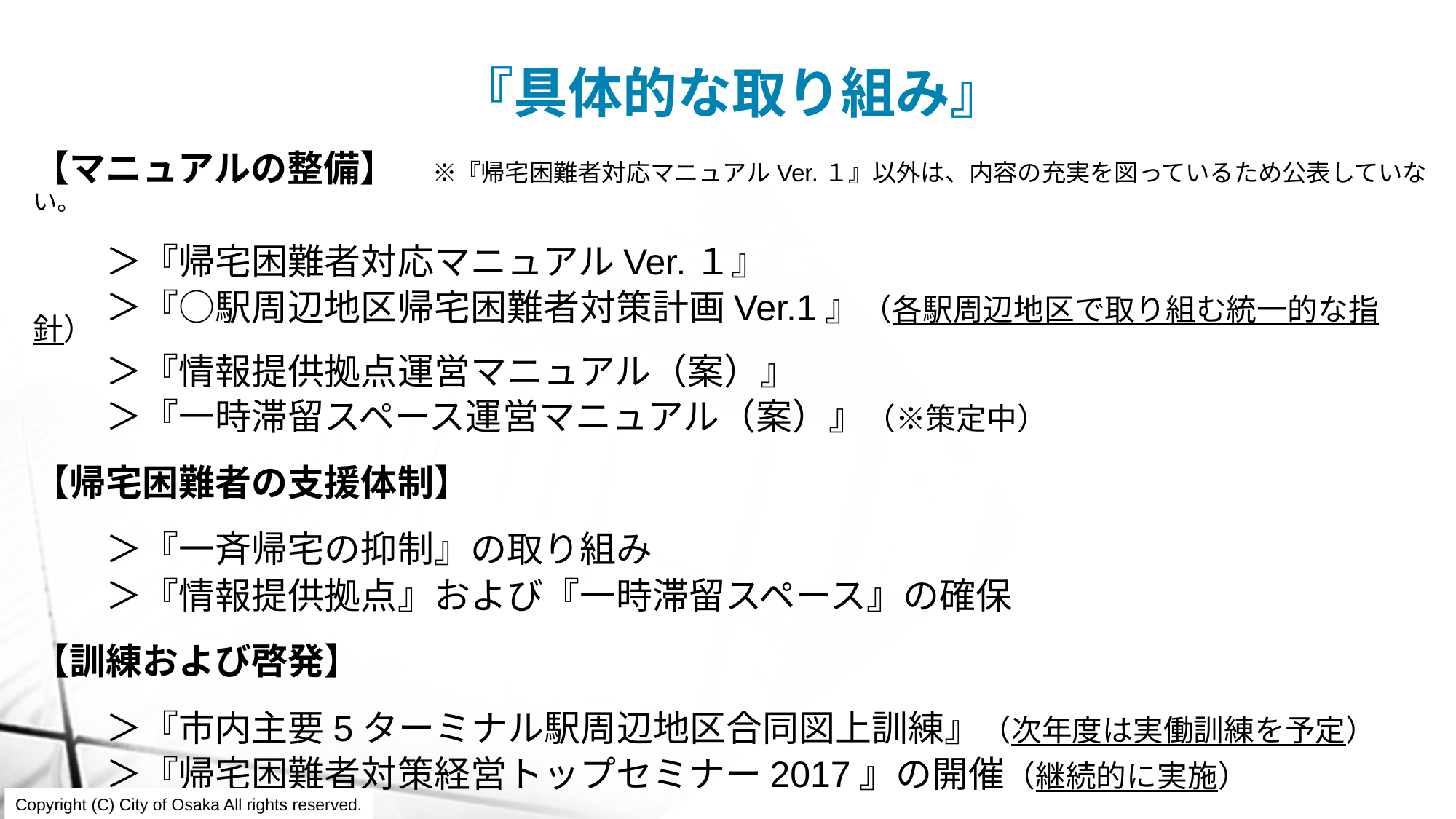

『具体的な取り組み』
【マニュアルの整備】　※『帰宅困難者対応マニュアルVer.１』以外は、内容の充実を図っているため公表していない。
　　＞『帰宅困難者対応マニュアルVer.１』
　　＞『○駅周辺地区帰宅困難者対策計画Ver.1』（各駅周辺地区で取り組む統一的な指針）
　　＞『情報提供拠点運営マニュアル（案）』
　　＞『一時滞留スペース運営マニュアル（案）』（※策定中）
【帰宅困難者の支援体制】
　　＞『一斉帰宅の抑制』の取り組み
　　＞『情報提供拠点』および『一時滞留スペース』の確保
【訓練および啓発】
　　＞『市内主要5ターミナル駅周辺地区合同図上訓練』（次年度は実働訓練を予定）
　　＞『帰宅困難者対策経営トップセミナー2017』の開催（継続的に実施）
Copyright (C) City of Osaka All rights reserved.